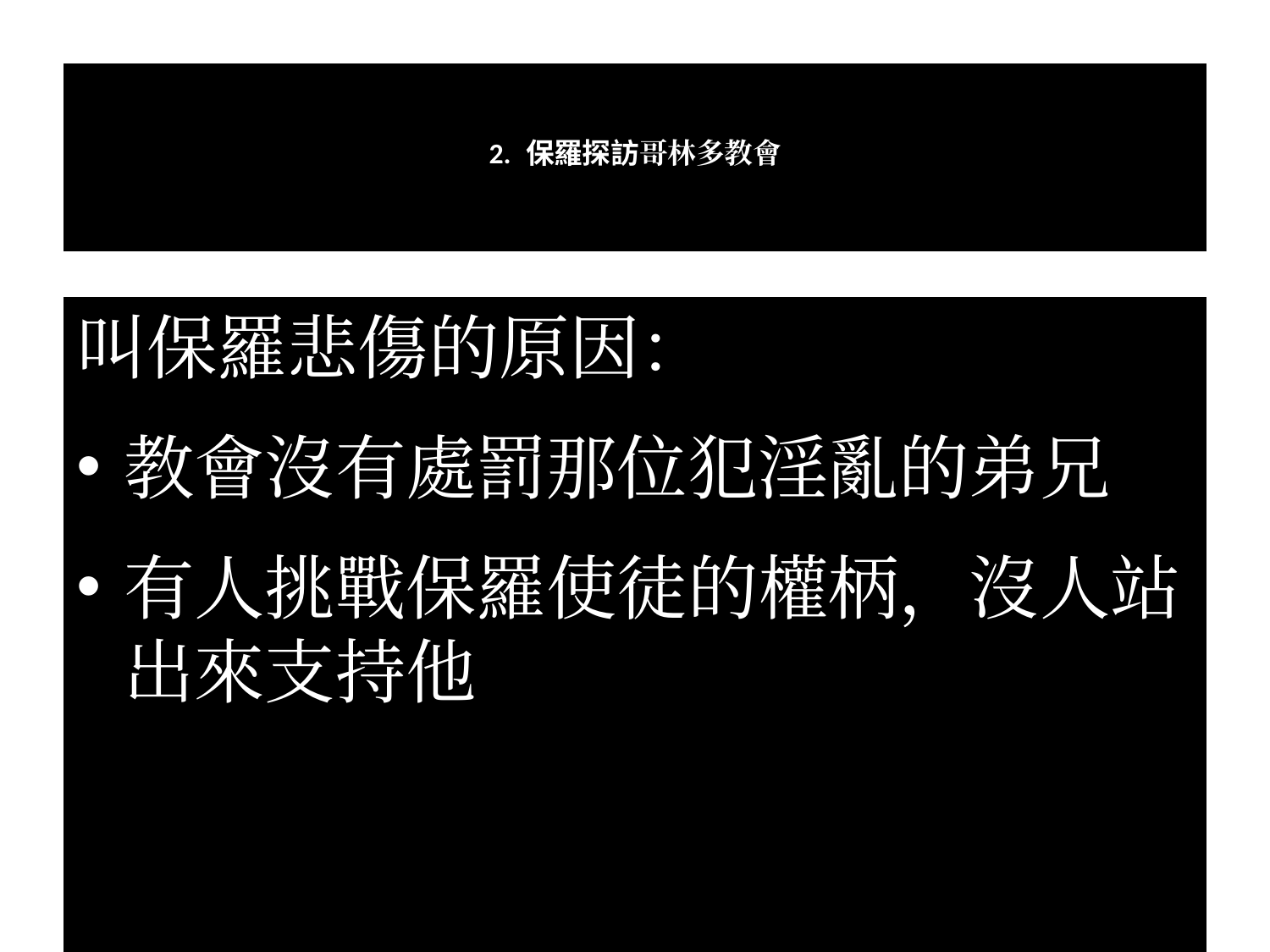

# 2.  保羅探訪哥林多教會
叫保羅悲傷的原因：
教會沒有處罰那位犯淫亂的弟兄
有人挑戰保羅使徒的權柄，沒人站出來支持他